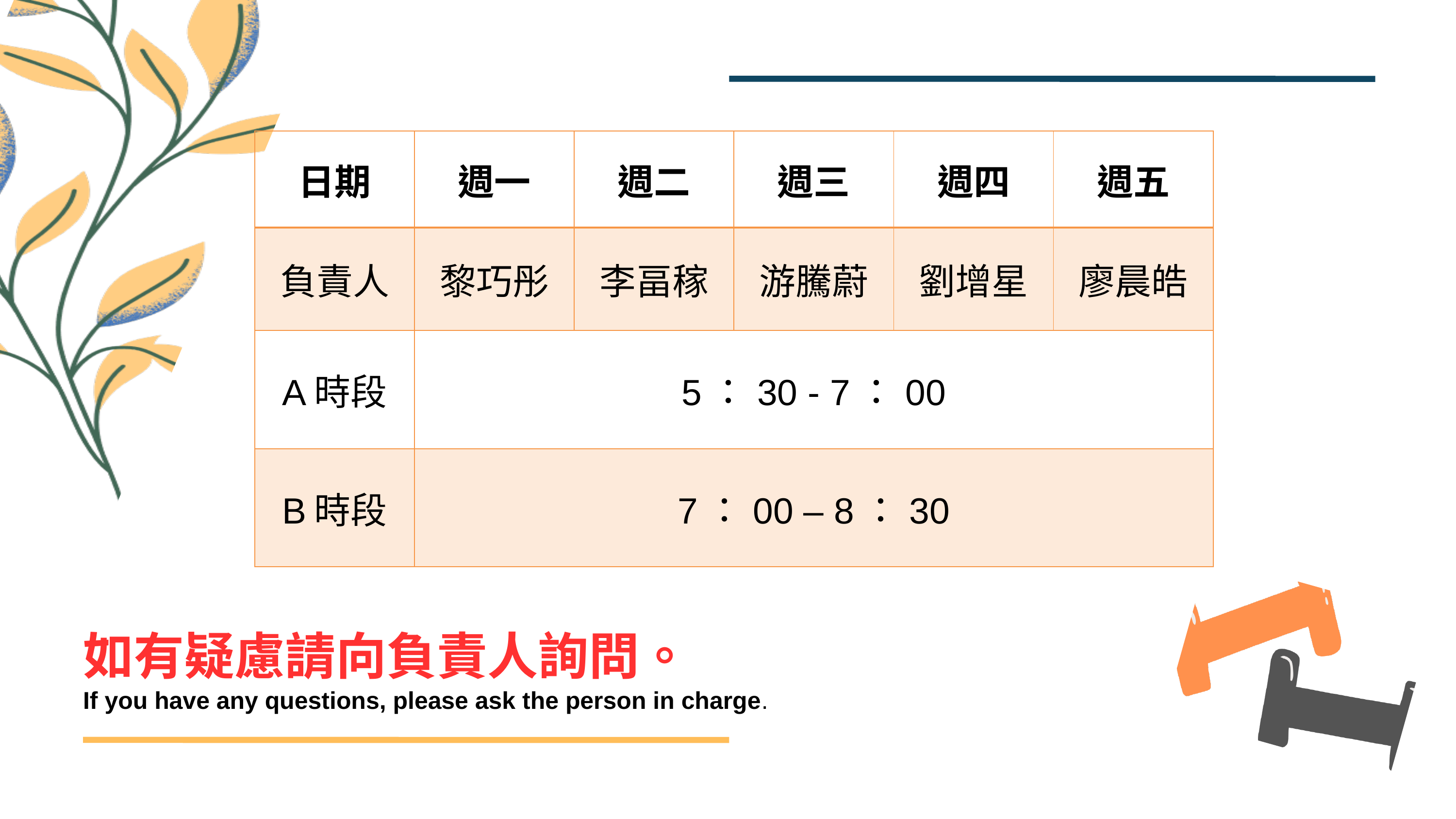

| 日期 | 週一 | 週二 | 週三 | 週四 | 週五 |
| --- | --- | --- | --- | --- | --- |
| 負責人 | 黎巧彤 | 李畐稼 | 游騰蔚 | 劉增星 | 廖晨皓 |
| A時段 | 5：30 - 7：00 |  |  |  |  |
| B時段 | 7：00 – 8：30 |  |  |  |  |

如有疑慮請向負責人詢問。
If you have any questions, please ask the person in charge.